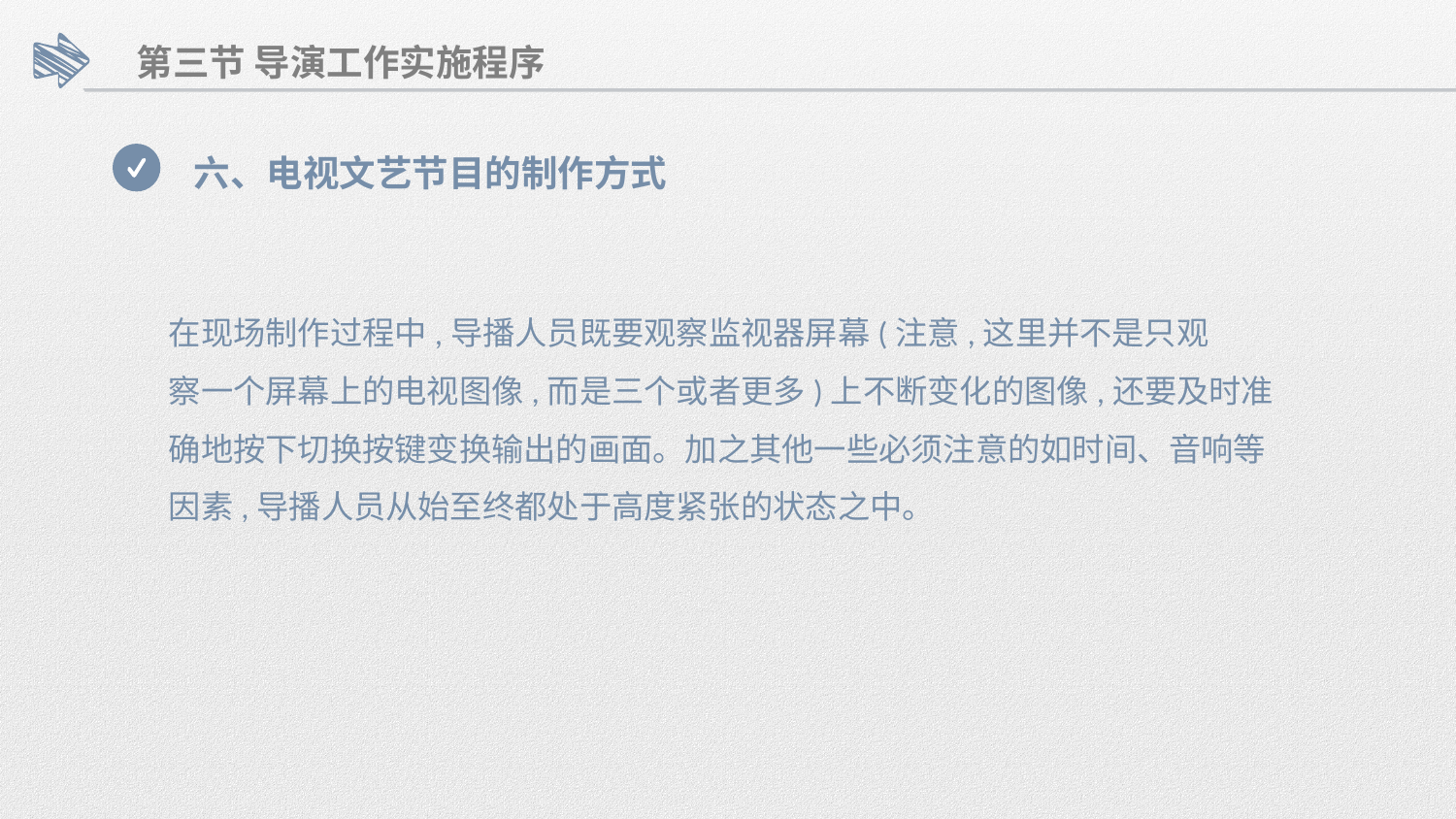

第三节 导演工作实施程序
六、电视文艺节目的制作方式

在现场制作过程中,导播人员既要观察监视器屏幕(注意,这里并不是只观
察一个屏幕上的电视图像,而是三个或者更多)上不断变化的图像,还要及时准
确地按下切换按键变换输出的画面。加之其他一些必须注意的如时间、音响等
因素,导播人员从始至终都处于高度紧张的状态之中。